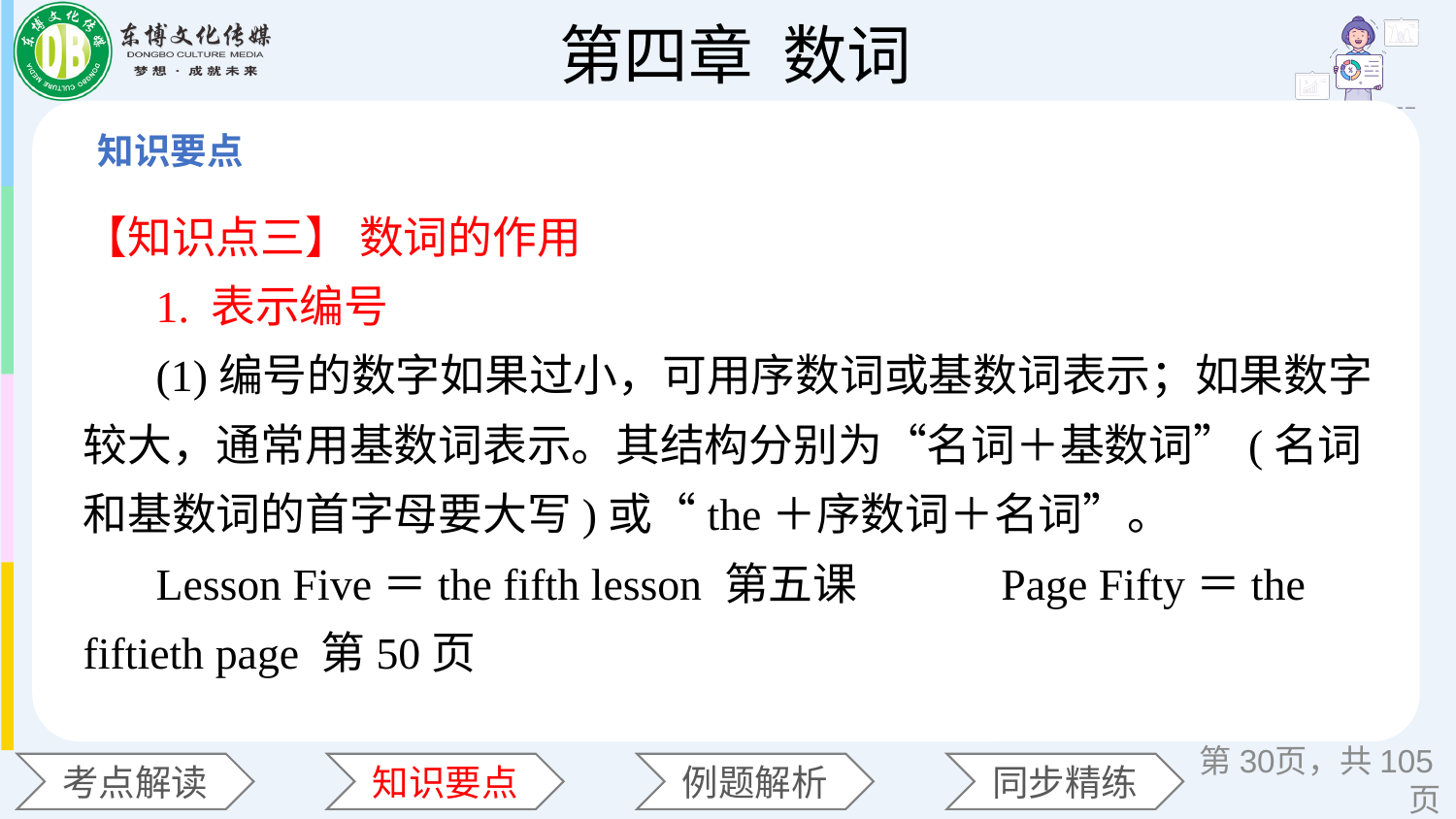

【知识点三】 数词的作用
1. 表示编号
(1)编号的数字如果过小，可用序数词或基数词表示；如果数字较大，通常用基数词表示。其结构分别为“名词＋基数词”(名词和基数词的首字母要大写)或“the＋序数词＋名词”。
Lesson Five＝the fifth lesson 第五课　　　Page Fifty＝the fiftieth page 第50页
第30页，共105页